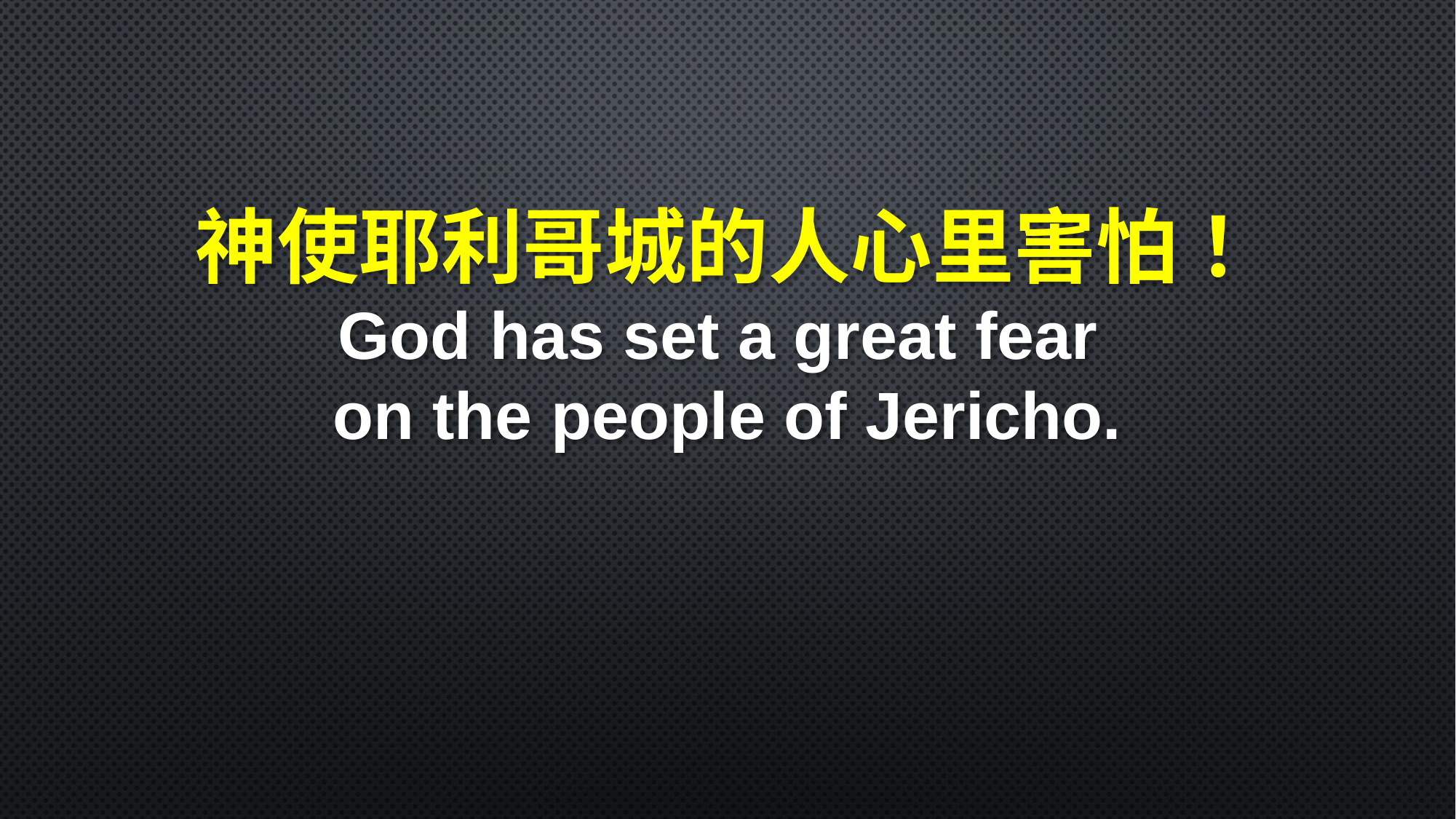

神使耶利哥城的人心里害怕！
God has set a great fear
on the people of Jericho.